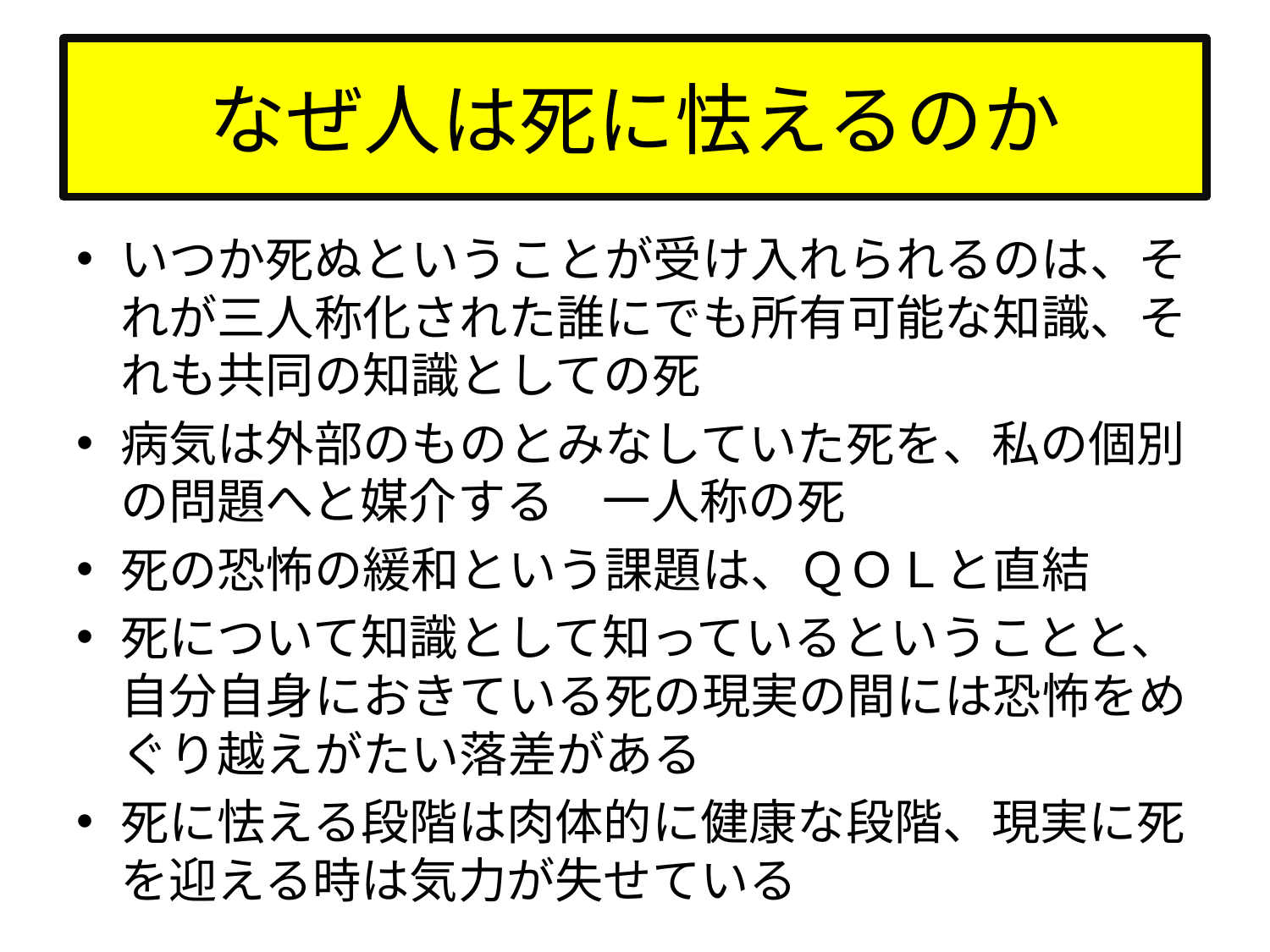

# なぜ人は死に怯えるのか
いつか死ぬということが受け入れられるのは、それが三人称化された誰にでも所有可能な知識、それも共同の知識としての死
病気は外部のものとみなしていた死を、私の個別の問題へと媒介する　一人称の死
死の恐怖の緩和という課題は、ＱＯＬと直結
死について知識として知っているということと、自分自身におきている死の現実の間には恐怖をめぐり越えがたい落差がある
死に怯える段階は肉体的に健康な段階、現実に死を迎える時は気力が失せている